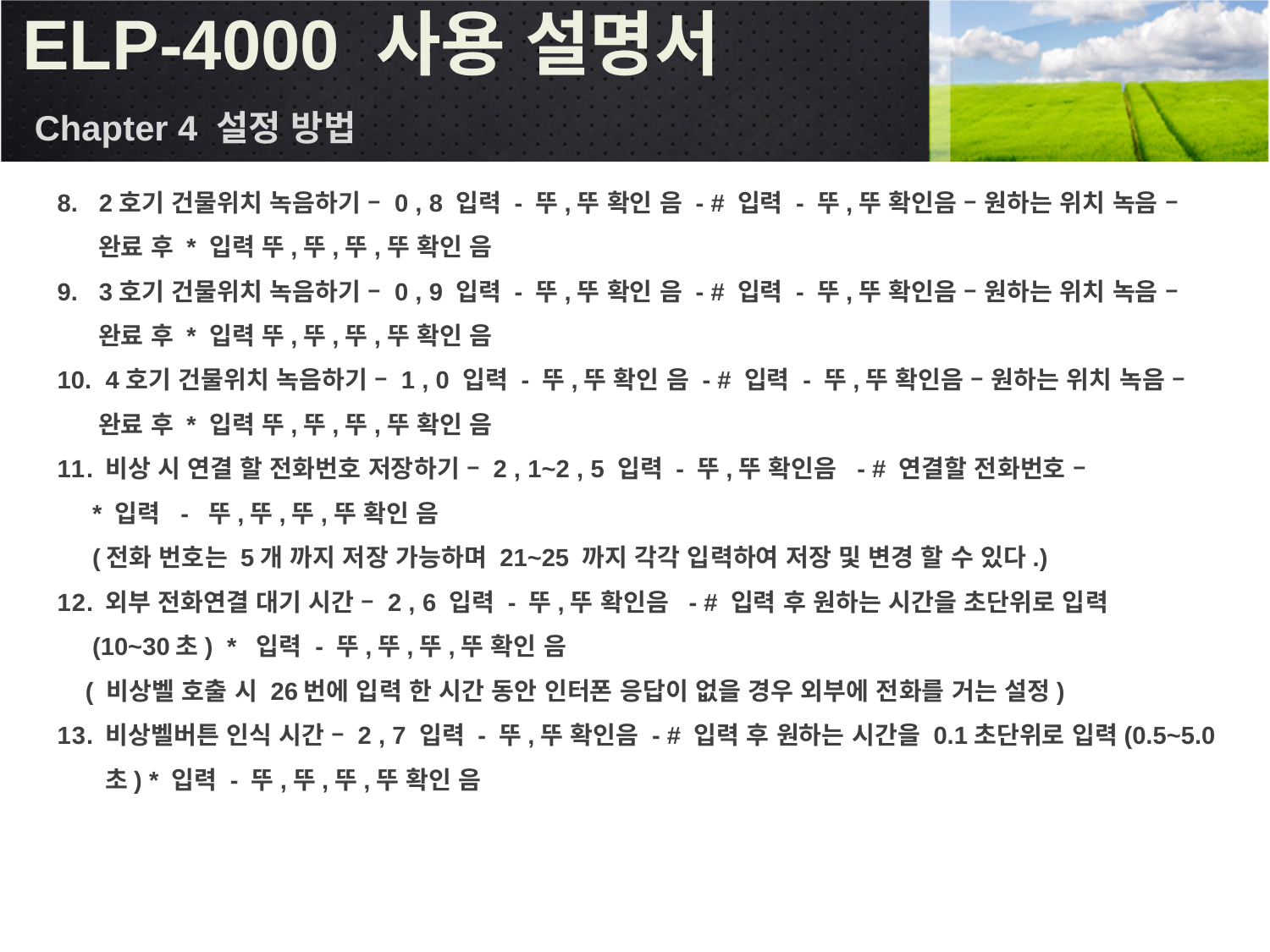

ELP-4000 사용 설명서
Chapter 4 설정 방법
8.   2호기 건물위치 녹음하기 – 0 , 8 입력 - 뚜,뚜 확인 음 - # 입력 - 뚜,뚜 확인음 – 원하는 위치 녹음 –
     완료 후 * 입력 뚜,뚜,뚜,뚜 확인 음
9.   3호기 건물위치 녹음하기 – 0 , 9 입력 - 뚜,뚜 확인 음 - # 입력 - 뚜,뚜 확인음 – 원하는 위치 녹음 –
     완료 후 * 입력 뚜,뚜,뚜,뚜 확인 음
10.  4호기 건물위치 녹음하기 – 1 , 0 입력 - 뚜,뚜 확인 음 - # 입력 - 뚜,뚜 확인음 – 원하는 위치 녹음 –
     완료 후 * 입력 뚜,뚜,뚜,뚜 확인 음
비상 시 연결 할 전화번호 저장하기 – 2 , 1~2 , 5 입력 - 뚜,뚜 확인음  - # 연결할 전화번호 –
     * 입력  -  뚜,뚜,뚜,뚜 확인 음
     (전화 번호는 5개 까지 저장 가능하며 21~25 까지 각각 입력하여 저장 및 변경 할 수 있다.)
외부 전화연결 대기 시간 – 2 , 6 입력 - 뚜,뚜 확인음  - # 입력 후 원하는 시간을 초단위로 입력
     (10~30초)  *  입력 - 뚜,뚜,뚜,뚜 확인 음
    ( 비상벨 호출 시 26번에 입력 한 시간 동안 인터폰 응답이 없을 경우 외부에 전화를 거는 설정)
비상벨버튼 인식 시간 – 2 , 7 입력 - 뚜,뚜 확인음 - # 입력 후 원하는 시간을 0.1초단위로 입력(0.5~5.0초) * 입력 - 뚜,뚜,뚜,뚜 확인 음